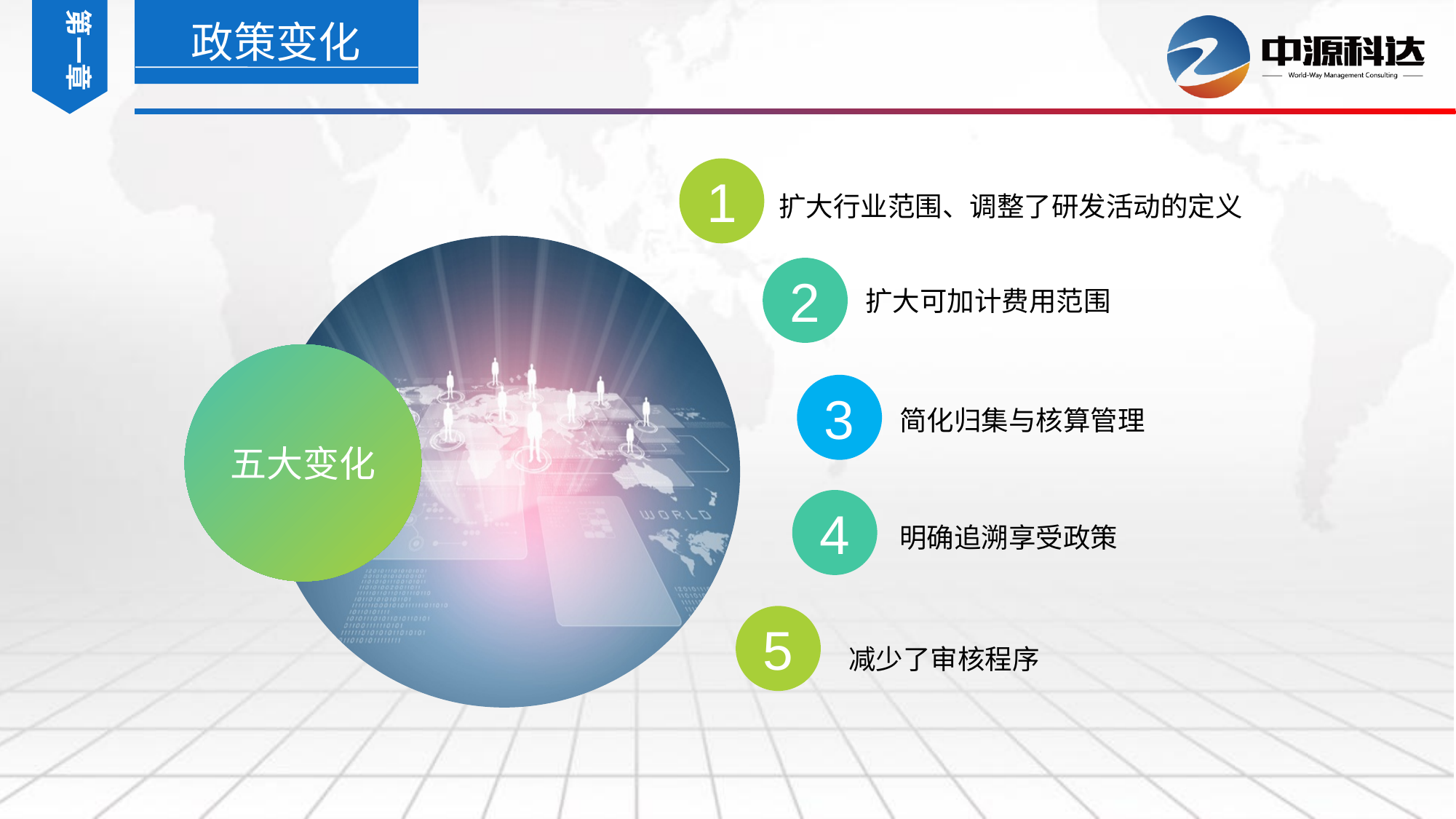

第一章
政策变化
1
扩大行业范围、调整了研发活动的定义

2
扩大可加计费用范围
五大变化
3
简化归集与核算管理
4
明确追溯享受政策
5
减少了审核程序